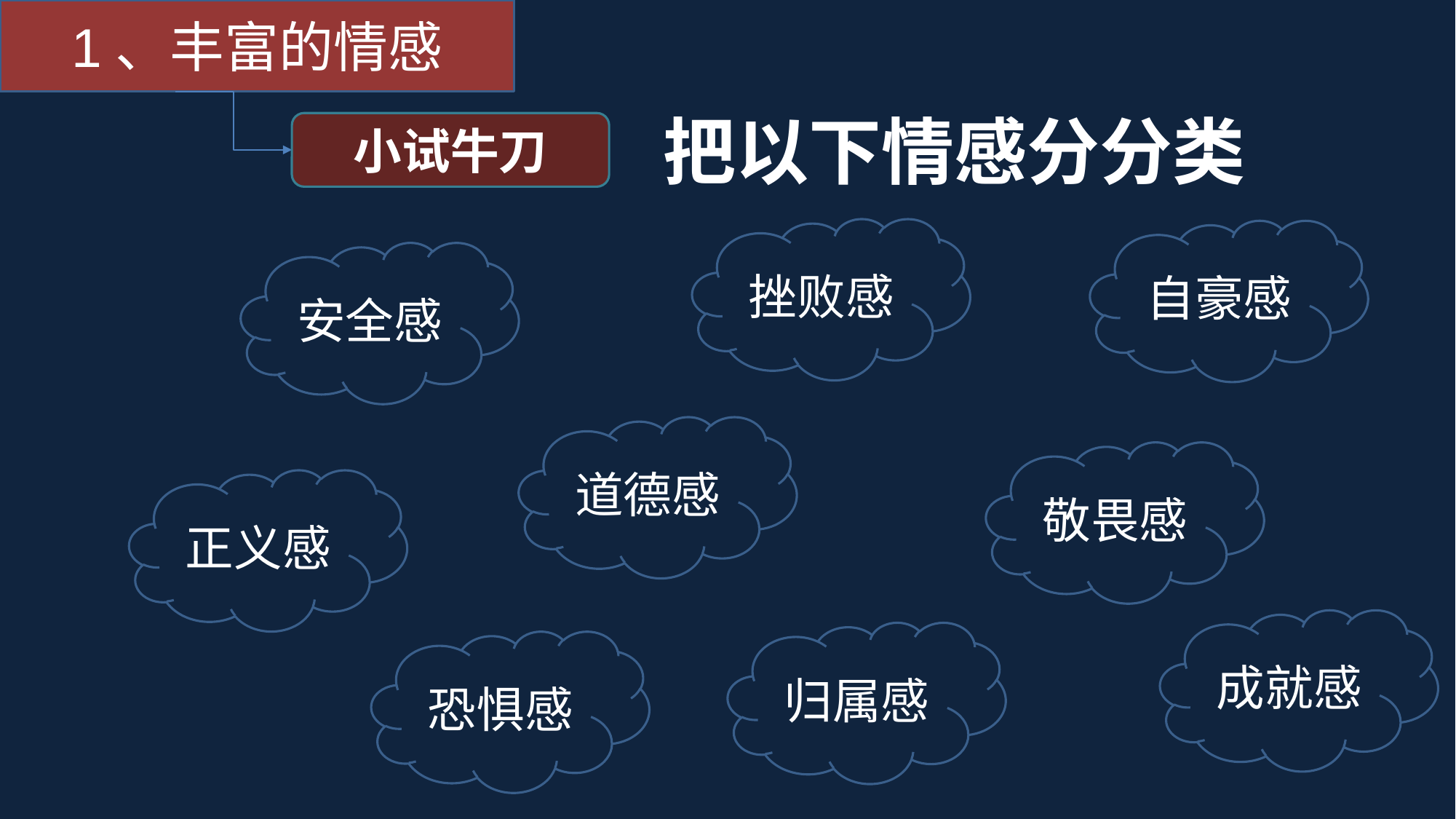

1、丰富的情感
把以下情感分分类
小试牛刀
挫败感
自豪感
安全感
道德感
敬畏感
正义感
成就感
归属感
恐惧感